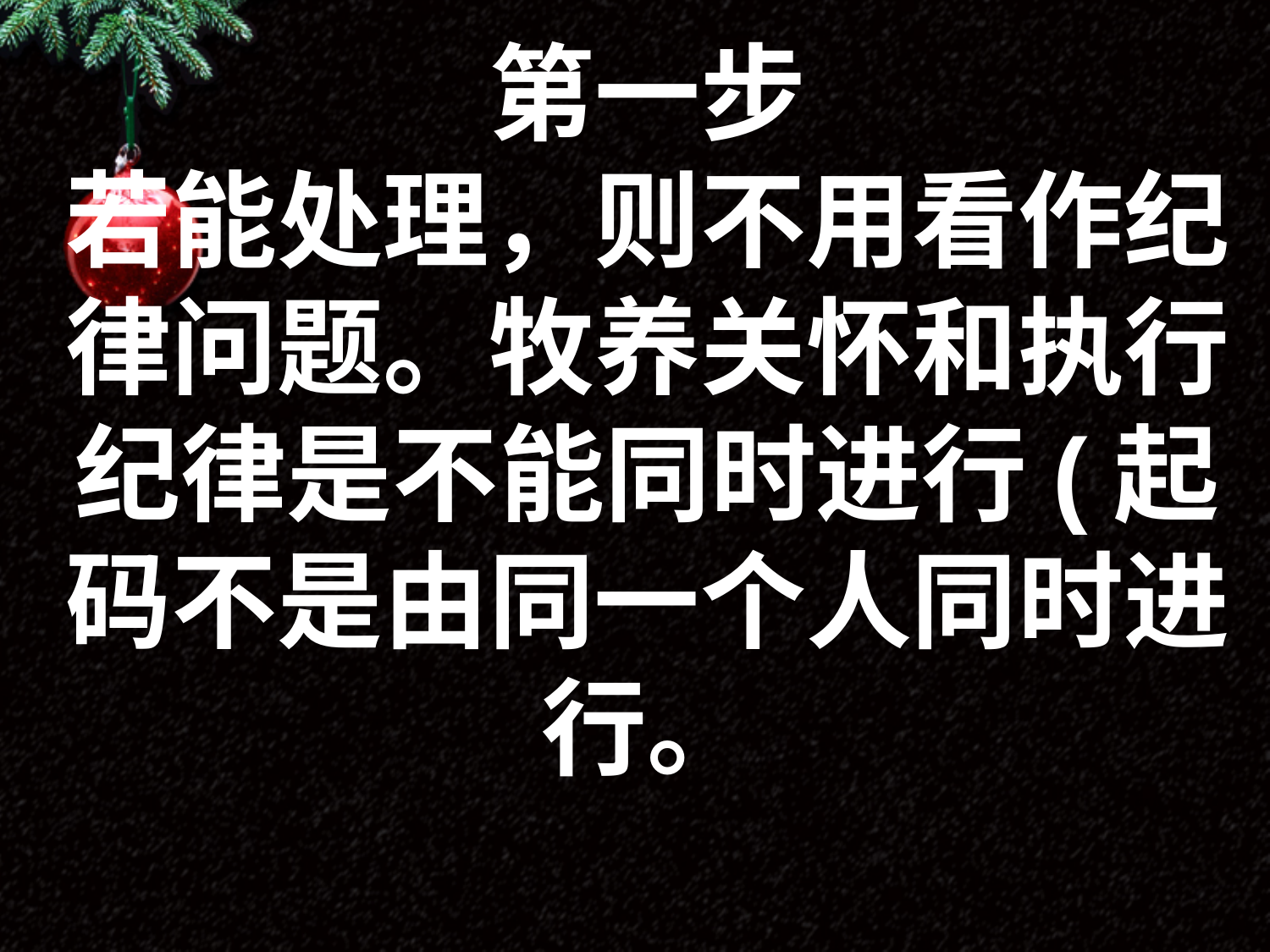

第一步
若能处理，则不用看作纪律问题。牧养关怀和执行纪律是不能同时进行(起码不是由同一个人同时进行。